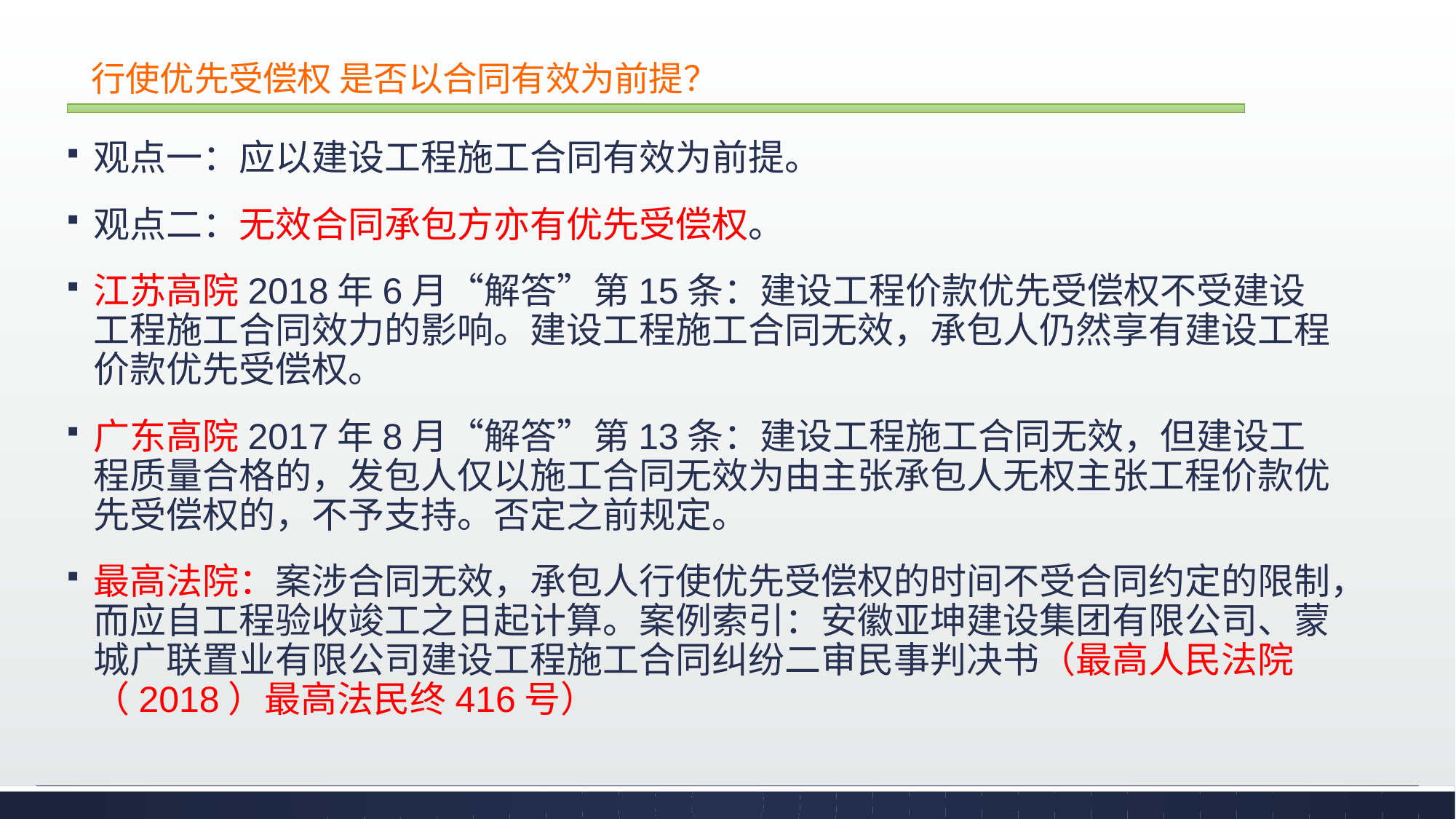

# 行使优先受偿权 是否以合同有效为前提？

观点一：应以建设工程施工合同有效为前提。
观点二：无效合同承包方亦有优先受偿权。
江苏高院2018年6月“解答”第15条：建设工程价款优先受偿权不受建设工程施工合同效力的影响。建设工程施工合同无效，承包人仍然享有建设工程价款优先受偿权。
广东高院2017年8月“解答”第13条：建设工程施工合同无效，但建设工程质量合格的，发包人仅以施工合同无效为由主张承包人无权主张工程价款优先受偿权的，不予支持。否定之前规定。
最高法院：案涉合同无效，承包人行使优先受偿权的时间不受合同约定的限制，而应自工程验收竣工之日起计算。案例索引：安徽亚坤建设集团有限公司、蒙城广联置业有限公司建设工程施工合同纠纷二审民事判决书（最高人民法院（2018）最高法民终416号）